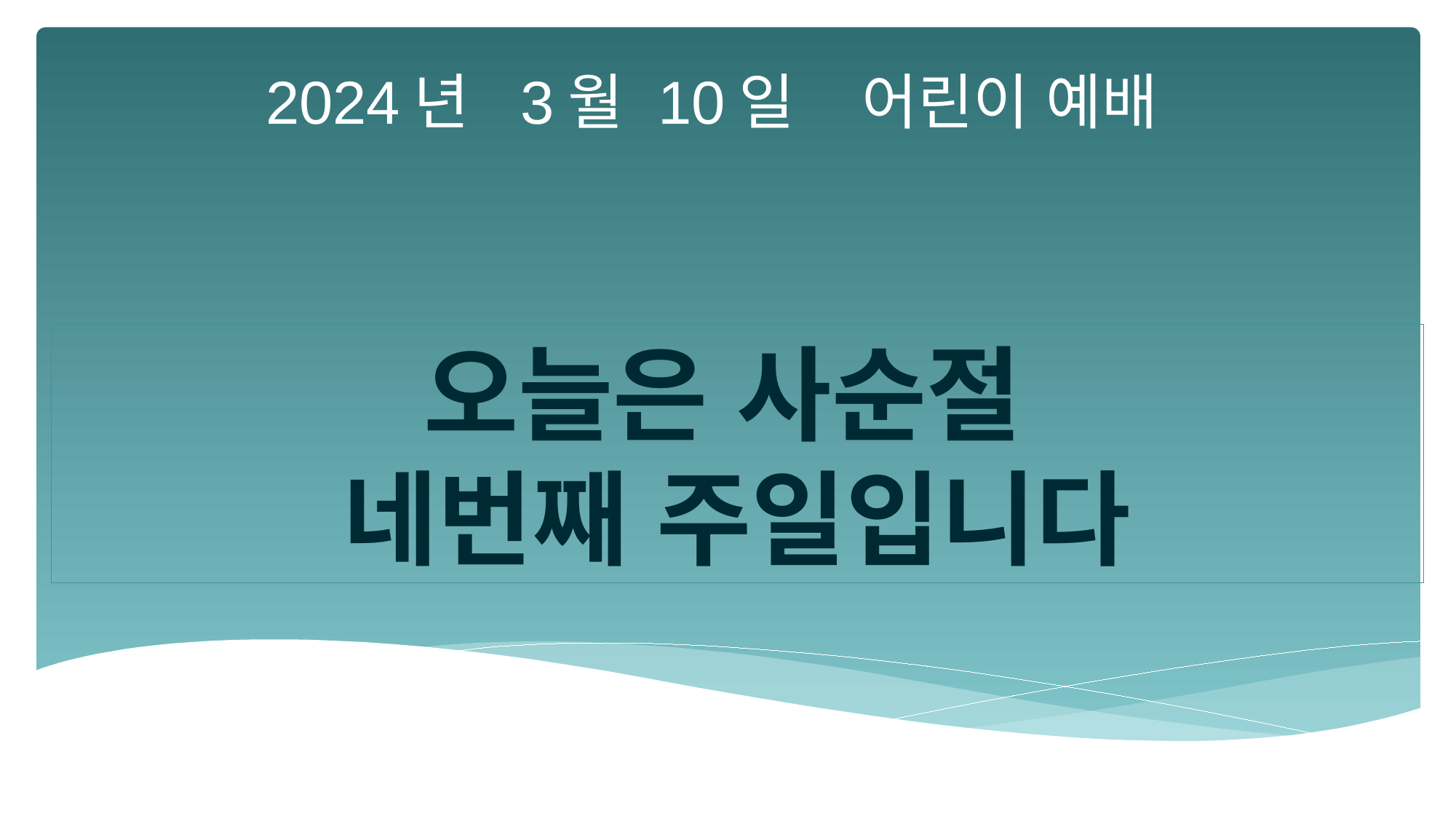

2024년  3월 10일    어린이 예배
오늘은 사순절
네번째 주일입니다